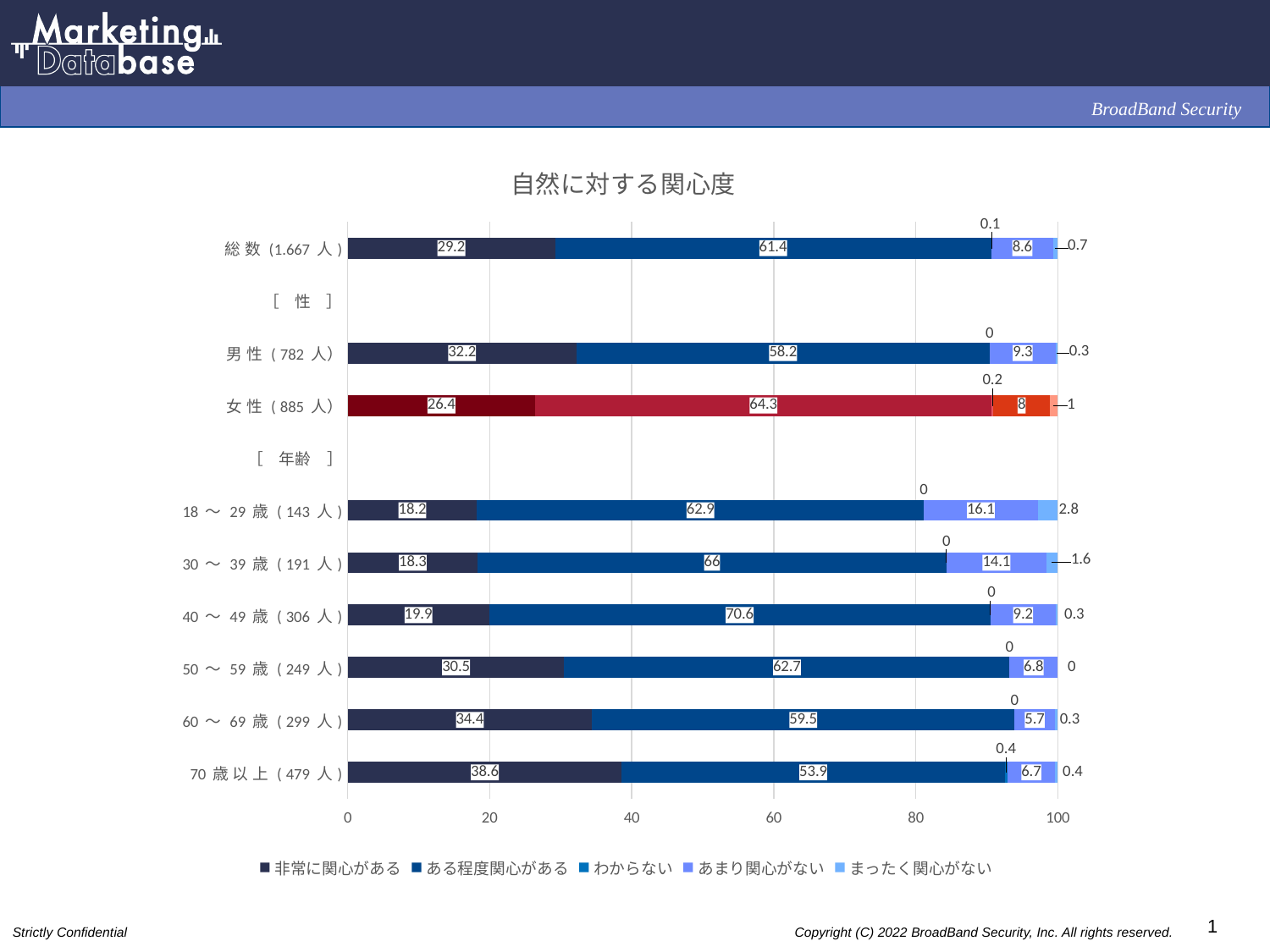

### Chart: 自然に対する関心度

| Category | 非常に関心がある | ある程度関心がある | わからない | あまり関心がない | まったく関心がない |
|---|---|---|---|---|---|
| 総 数 (1.667 人) | 29.2 | 61.4 | 0.1 | 8.6 | 0.7 |
| ［　性　］ | None | None | None | None | None |
| 男 性 ( 782 人） | 32.2 | 58.2 | 0.0 | 9.3 | 0.3 |
| 女 性 ( 885 人） | 26.4 | 64.3 | 0.2 | 8.0 | 1.0 |
| ［　年齢　］ | None | None | None | None | None |
| 18 ～ 29 歳 ( 143 人) | 18.2 | 62.9 | 0.0 | 16.1 | 2.8 |
| 30 ～ 39 歳 ( 191 人) | 18.3 | 66.0 | 0.0 | 14.1 | 1.6 |
| 40 ～ 49 歳 ( 306 人) | 19.9 | 70.6 | 0.0 | 9.2 | 0.3 |
| 50 ～ 59 歳 ( 249 人) | 30.5 | 62.7 | 0.0 | 6.8 | 0.0 |
| 60 ～ 69 歳 ( 299 人) | 34.4 | 59.5 | 0.0 | 5.7 | 0.3 |
| 70 歳 以 上 ( 479 人) | 38.6 | 53.9 | 0.4 | 6.7 | 0.4 |